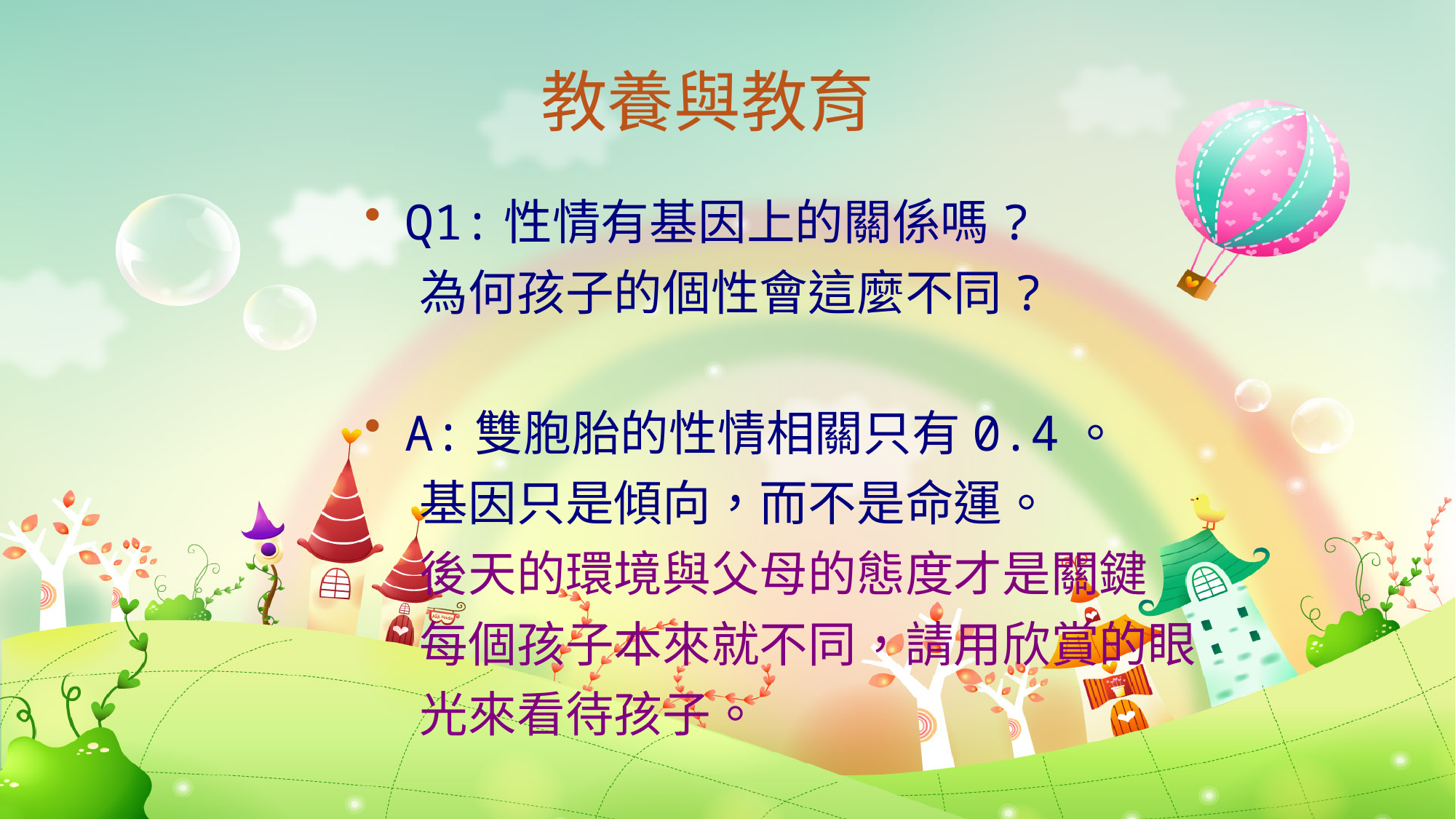

教養與教育
Q1:性情有基因上的關係嗎?
    為何孩子的個性會這麼不同?

A:雙胞胎的性情相關只有0.4。
    基因只是傾向，而不是命運。
    後天的環境與父母的態度才是關鍵
    每個孩子本來就不同，請用欣賞的眼
    光來看待孩子。